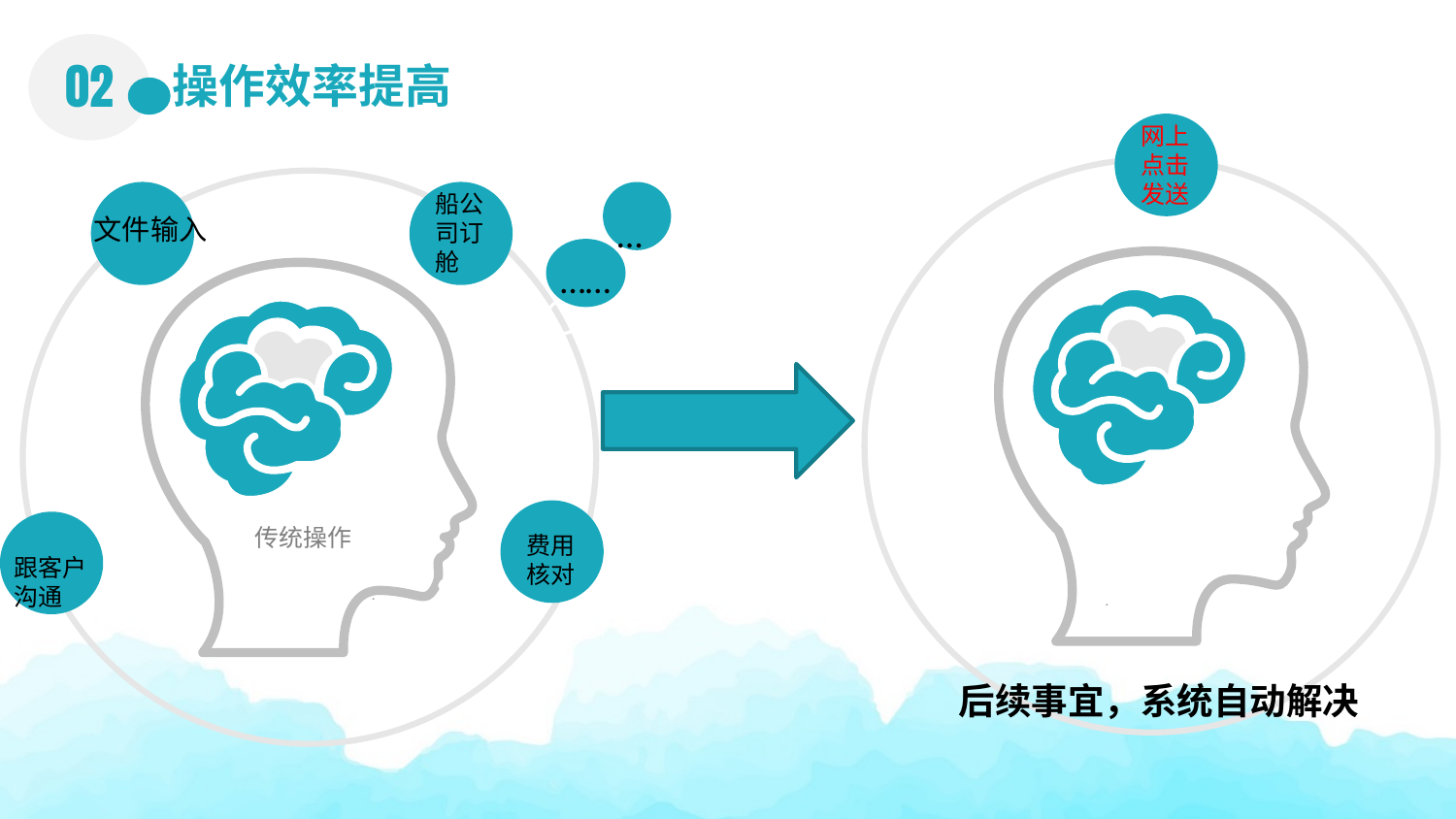

02

操作效率提高

网上点击发送

船公司订舱

…
文件输入

……

传统操作
费用核对
跟客户沟通

.

.
后续事宜，系统自动解决